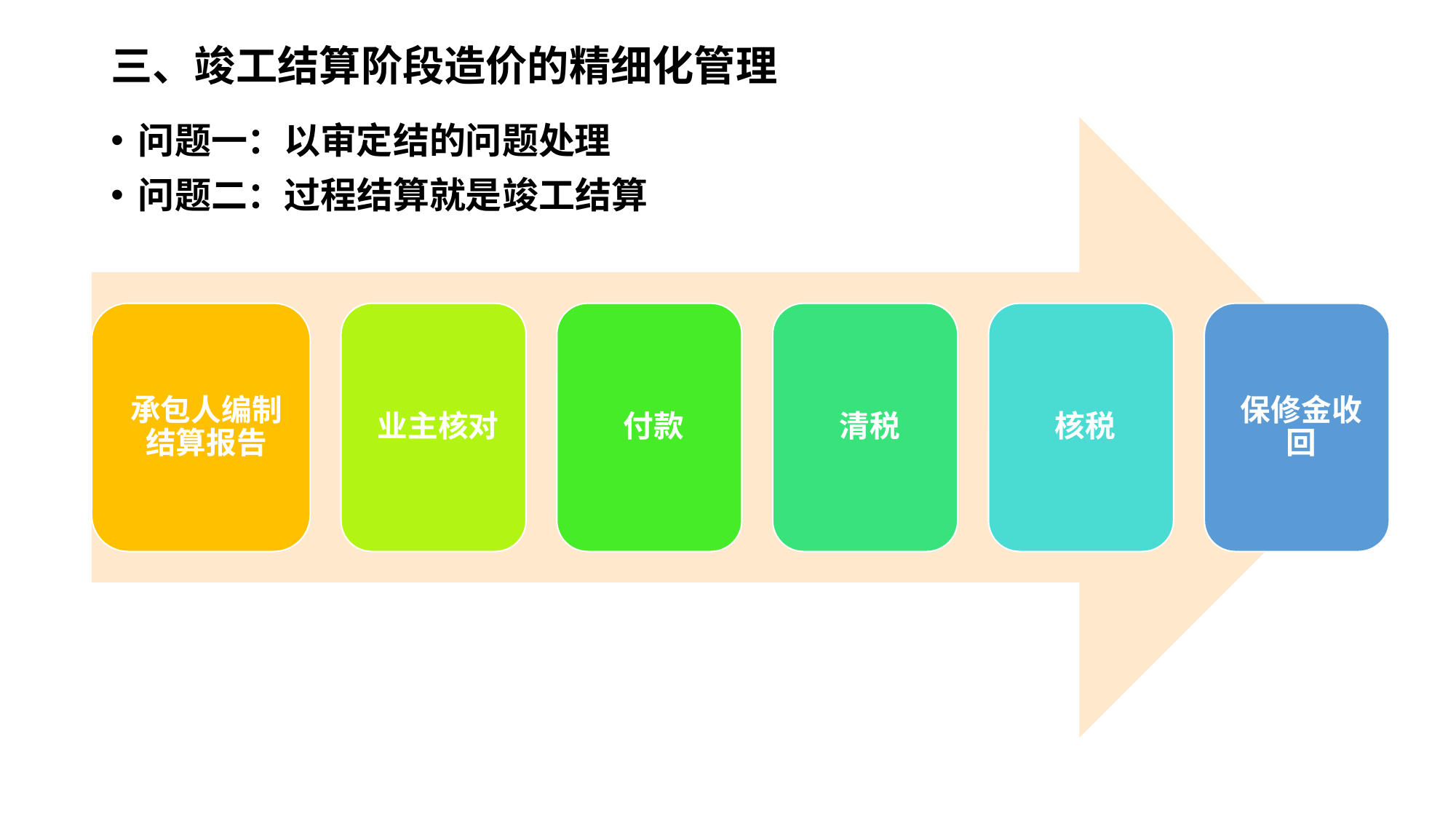

# 三、竣工结算阶段造价的精细化管理
问题一：以审定结的问题处理
问题二：过程结算就是竣工结算
承包人编制结算报告
业主核对
付款
清税
核税
保修金收回